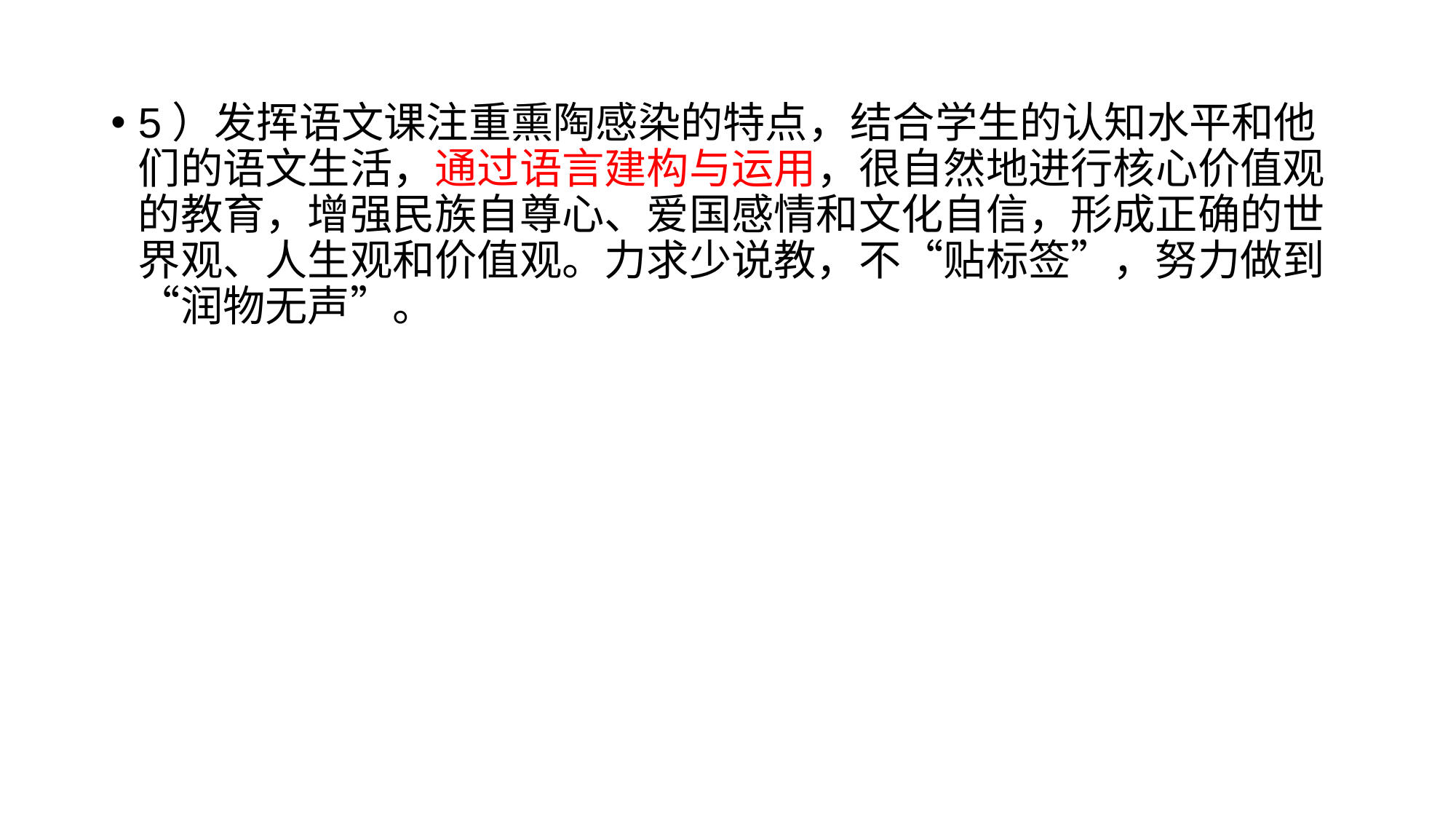

5）发挥语文课注重熏陶感染的特点，结合学生的认知水平和他们的语文生活，通过语言建构与运用，很自然地进行核心价值观的教育，增强民族自尊心、爱国感情和文化自信，形成正确的世界观、人生观和价值观。力求少说教，不“贴标签”，努力做到“润物无声”。